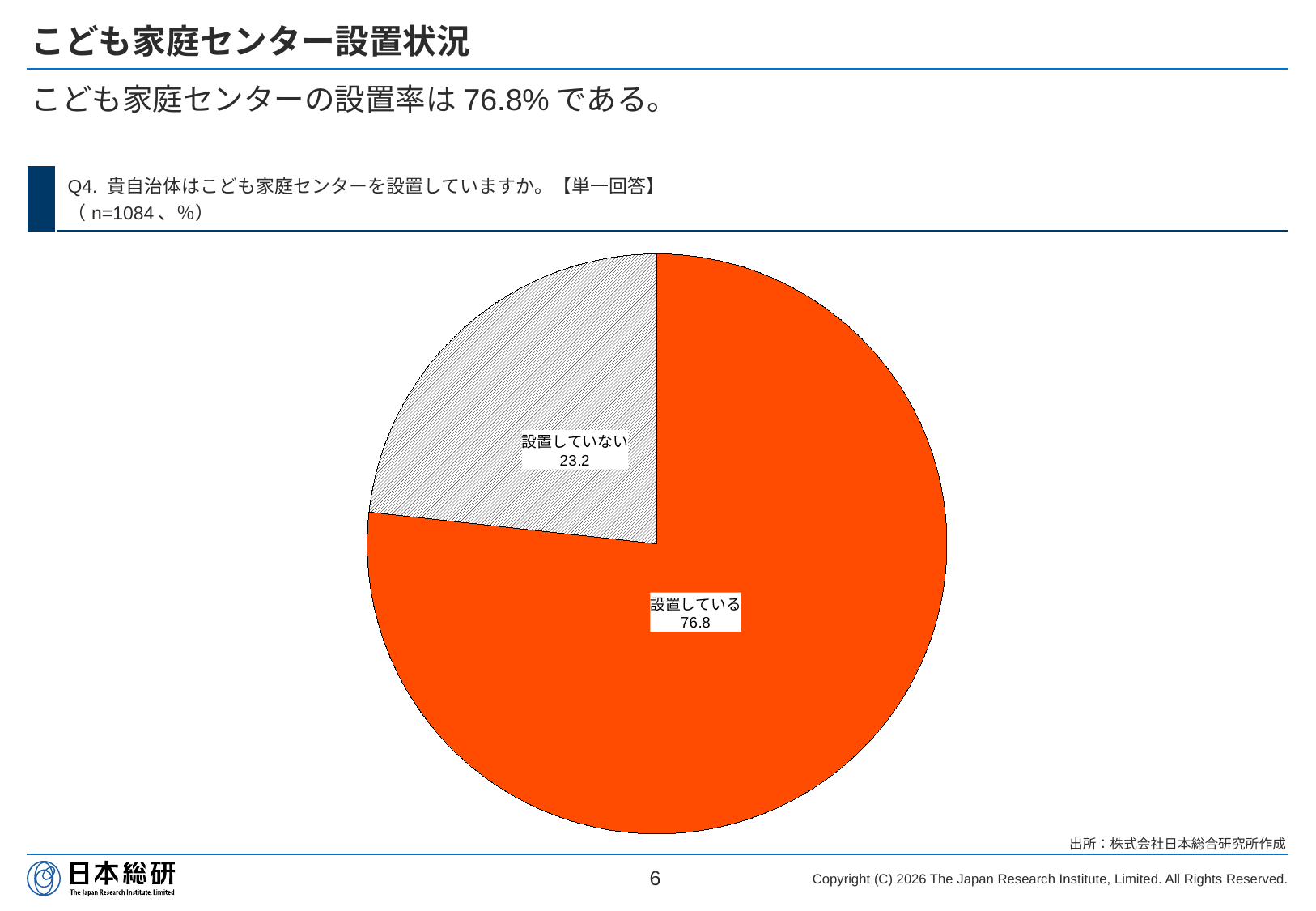

# こども家庭センター設置状況
こども家庭センターの設置率は76.8%である。
|  | Q4. 貴自治体はこども家庭センターを設置していますか。【単一回答】 （n=1084、％） |
| --- | --- |

### Chart

| Category | % |
|---|---|
| 設置している | 76.75276752767527 |
| 設置していない | 23.247232472324722 |
出所：株式会社日本総合研究所作成